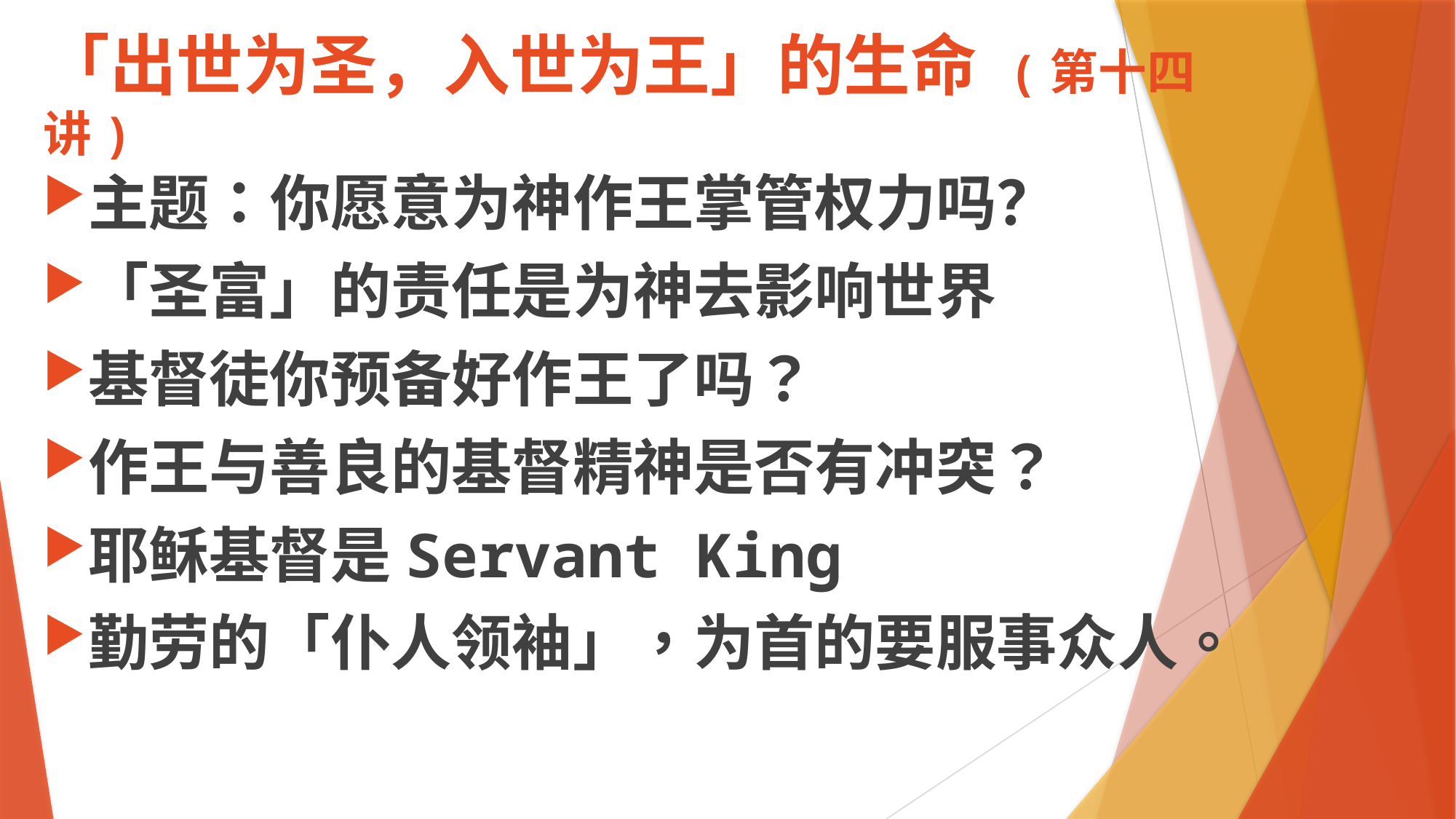

# 「出世为圣，入世为王」的生命 (第十四讲)
主题：你愿意为神作王掌管权力吗？
「圣富」的责任是为神去影响世界
基督徒你预备好作王了吗？
作王与善良的基督精神是否有冲突？
耶稣基督是Servant King
勤劳的「仆人领袖」，为首的要服事众人。